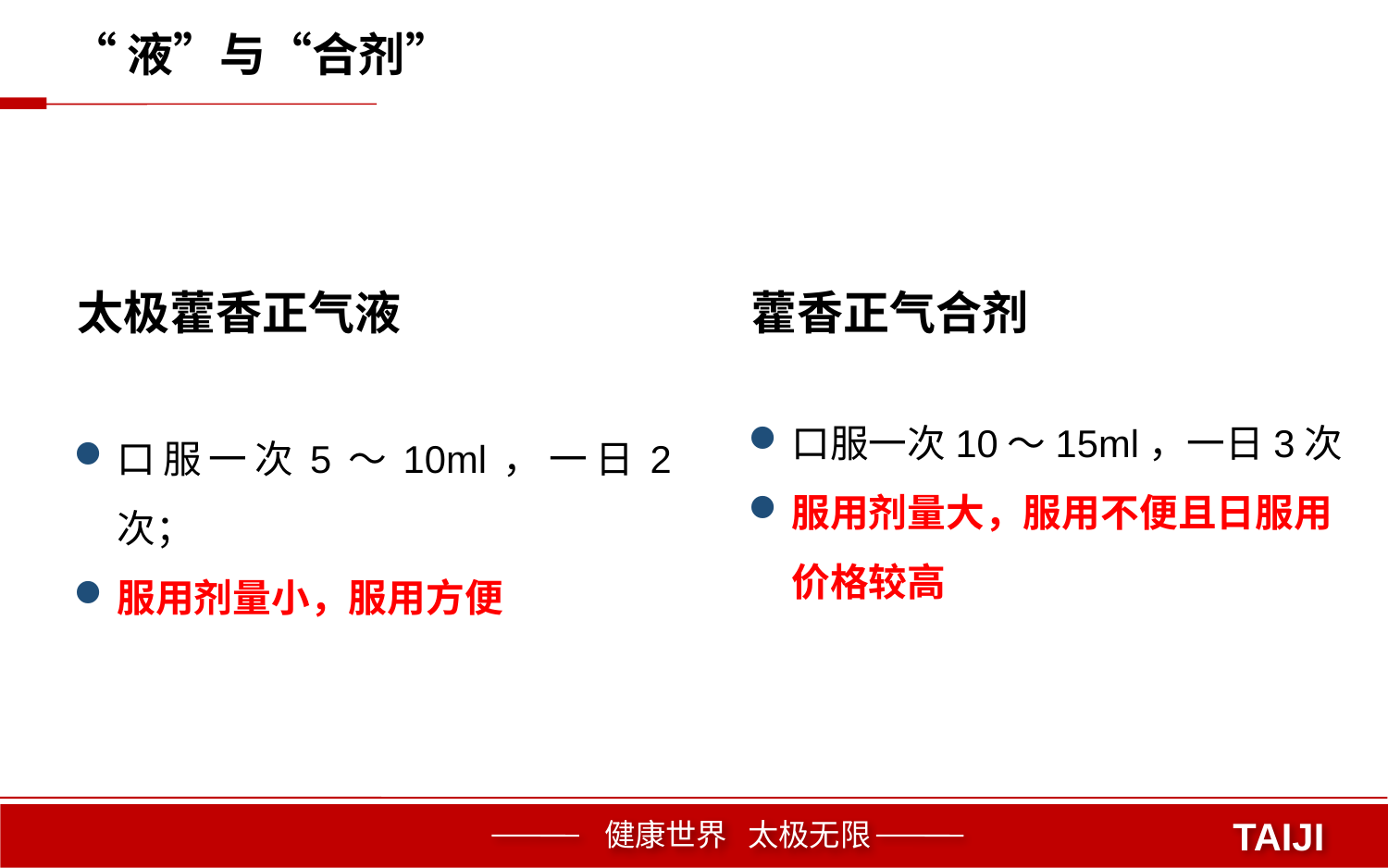

“液”与“合剂”
太极藿香正气液
藿香正气合剂
口服一次10～15ml，一日3次
服用剂量大，服用不便且日服用价格较高
口服一次5～10ml，一日2次；
服用剂量小，服用方便